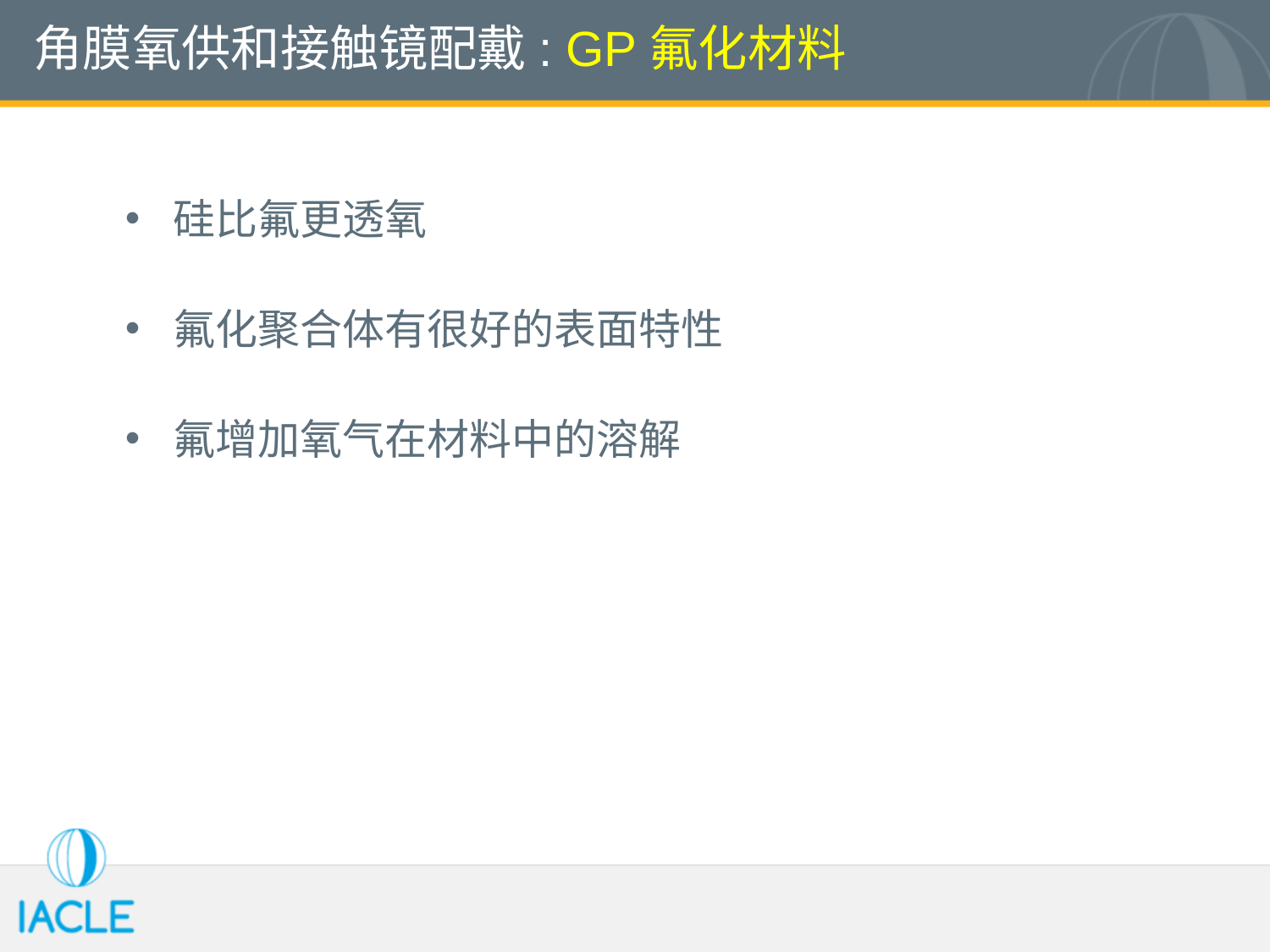

角膜氧供和接触镜配戴: GP氟化材料
硅比氟更透氧
氟化聚合体有很好的表面特性
氟增加氧气在材料中的溶解